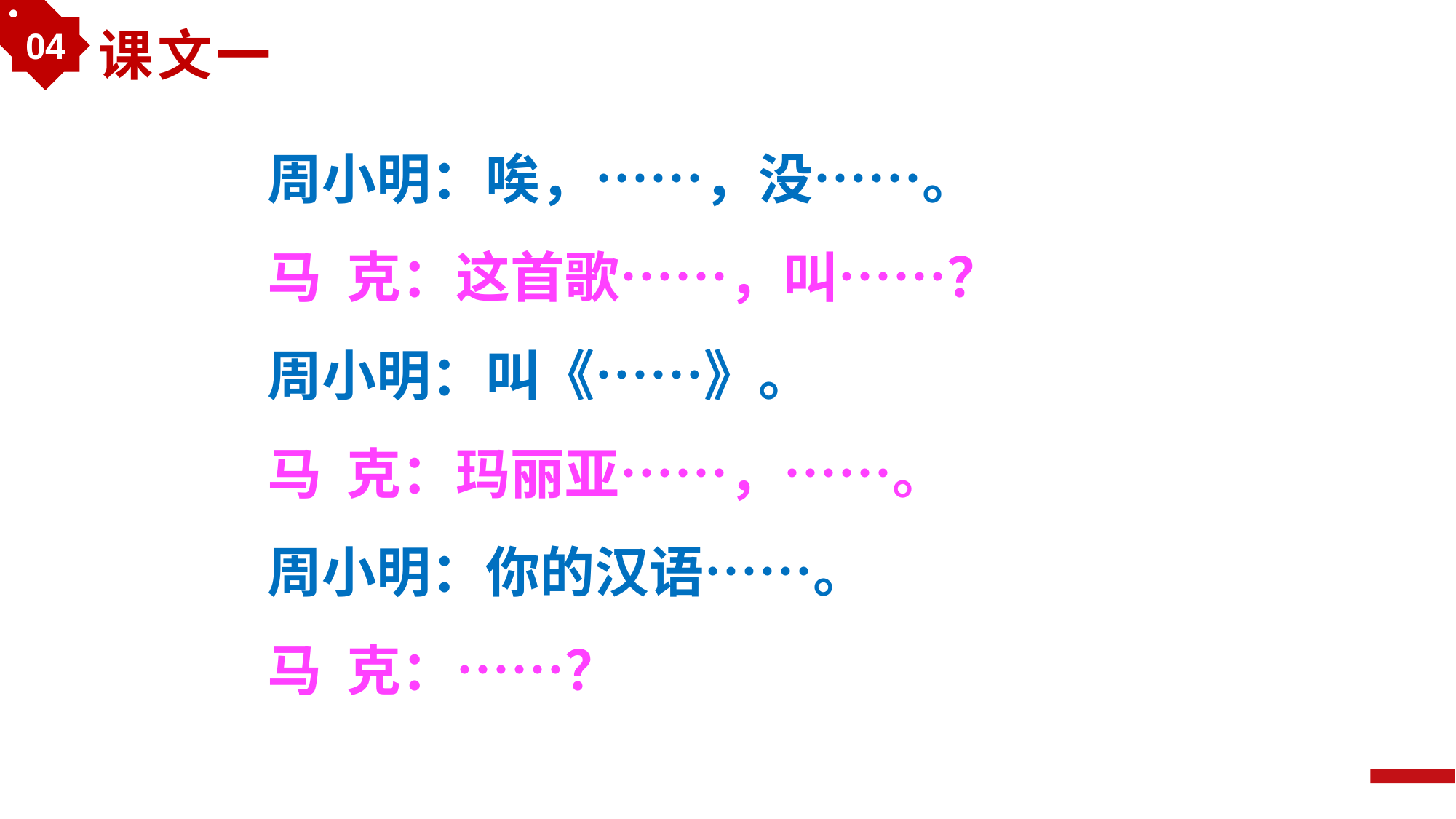

04
课文一
周小明：唉，……，没……。
马  克：这首歌……，叫……？
周小明：叫《……》。
马  克：玛丽亚……，……。
周小明：你的汉语……。
马  克：……？